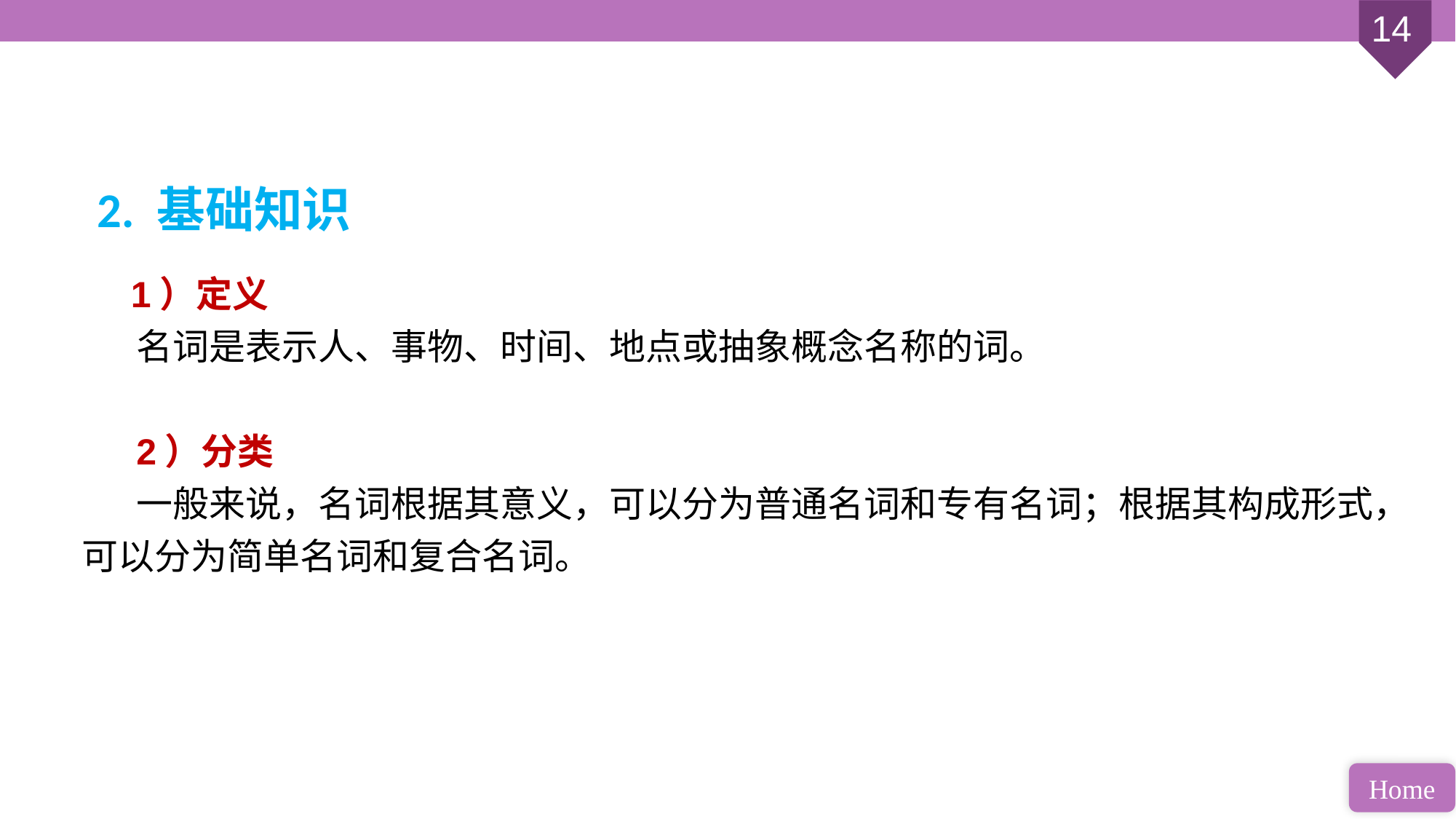

2. 基础知识
      1）定义
名词是表示人、事物、时间、地点或抽象概念名称的词。

2）分类
一般来说，名词根据其意义，可以分为普通名词和专有名词；根据其构成形式，可以分为简单名词和复合名词。